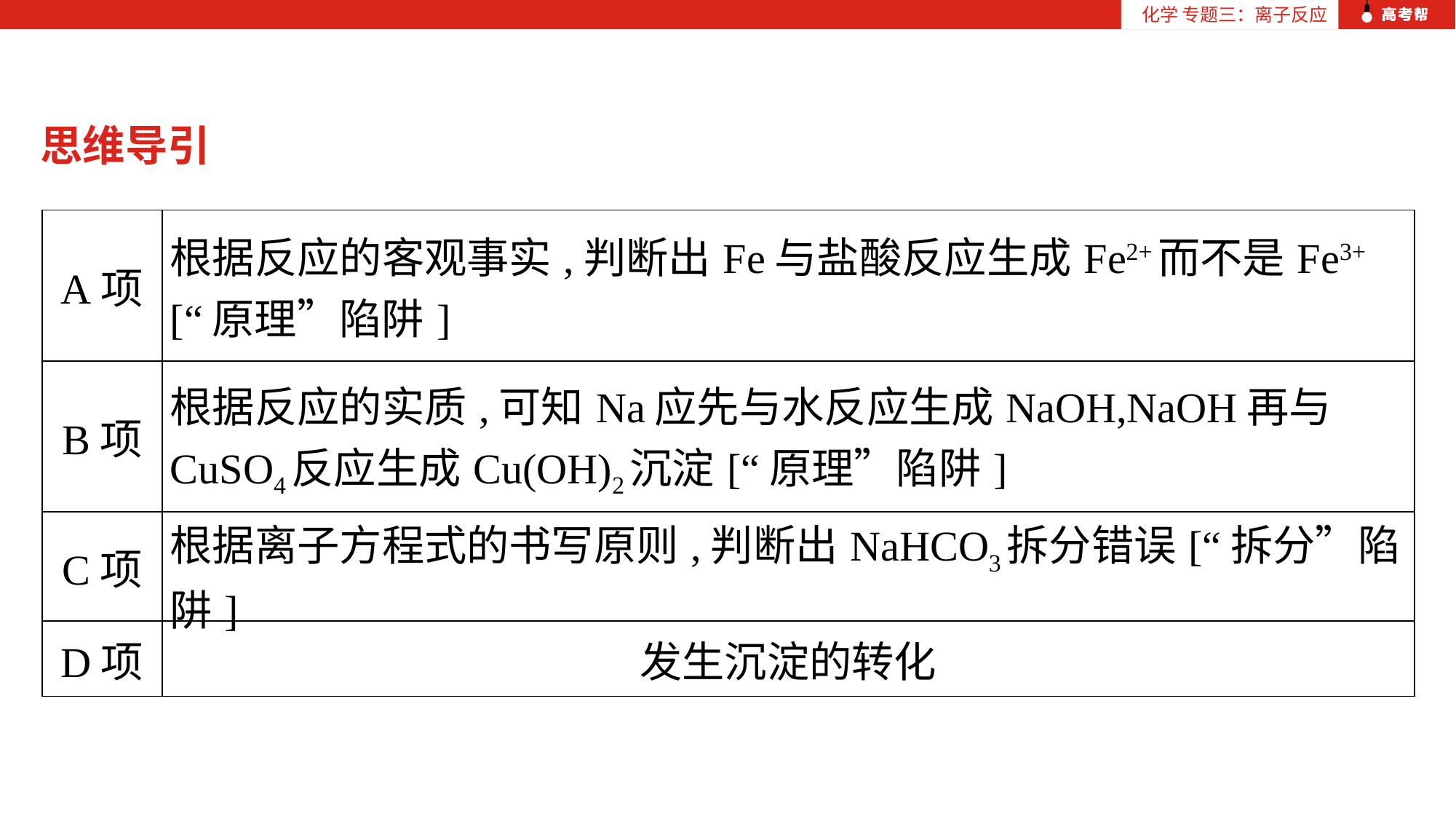

化学 专题三：离子反应
思维导引
| A项 | 根据反应的客观事实,判断出Fe与盐酸反应生成Fe2+而不是Fe3+[“原理”陷阱] |
| --- | --- |
| B项 | 根据反应的实质,可知Na应先与水反应生成NaOH,NaOH再与CuSO4反应生成Cu(OH)2沉淀[“原理”陷阱] |
| C项 | 根据离子方程式的书写原则,判断出NaHCO3拆分错误[“拆分”陷阱] |
| D项 | 发生沉淀的转化 |